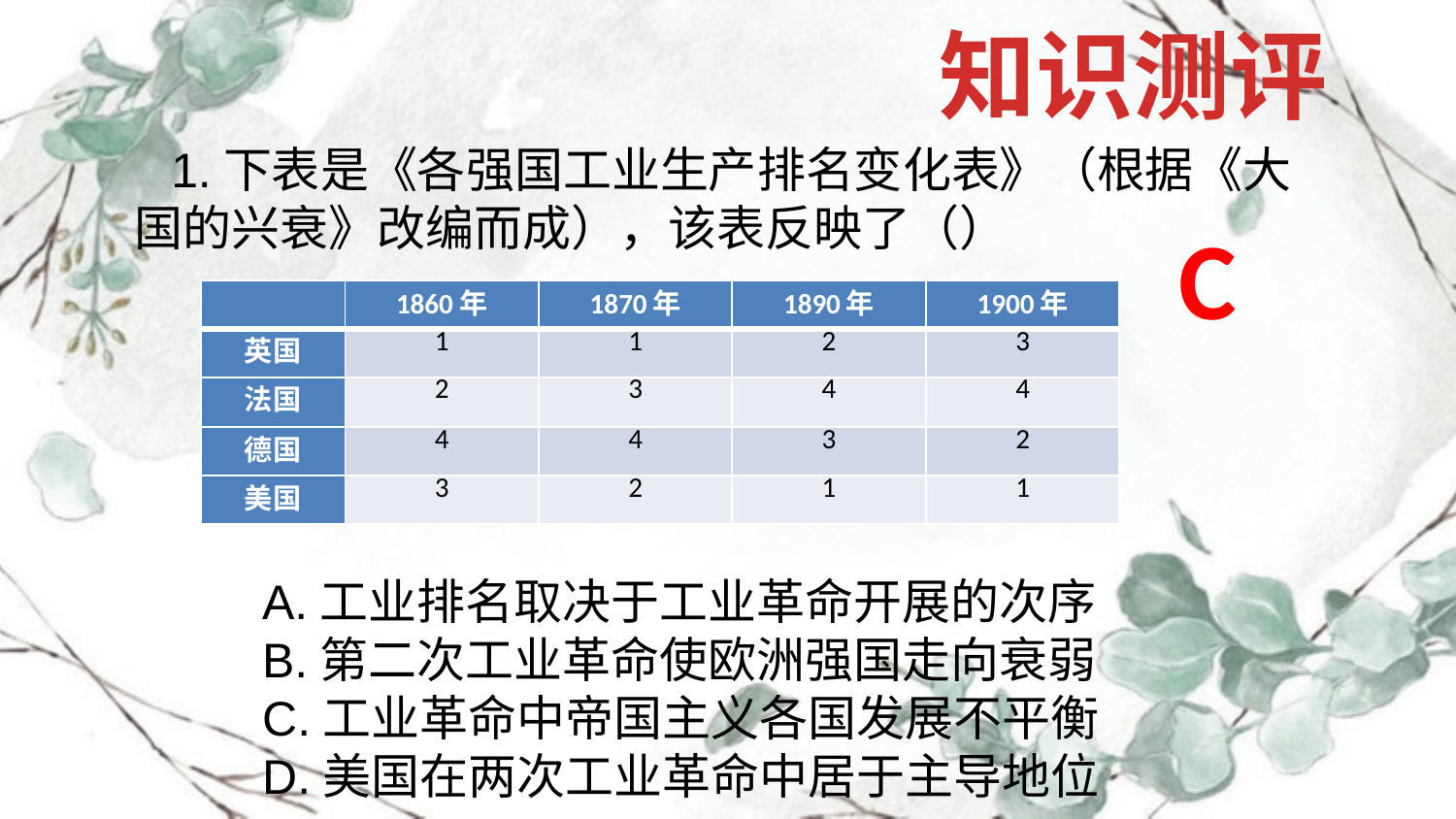

知识测评
1.下表是《各强国工业生产排名变化表》（根据《大国的兴衰》改编而成），该表反映了（）

C
|  | 1860年 | 1870年 | 1890年 | 1900年 |
| --- | --- | --- | --- | --- |
| 英国 | 1 | 1 | 2 | 3 |
| 法国 | 2 | 3 | 4 | 4 |
| 德国 | 4 | 4 | 3 | 2 |
| 美国 | 3 | 2 | 1 | 1 |
A.工业排名取决于工业革命开展的次序
B.第二次工业革命使欧洲强国走向衰弱
C.工业革命中帝国主义各国发展不平衡
D.美国在两次工业革命中居于主导地位